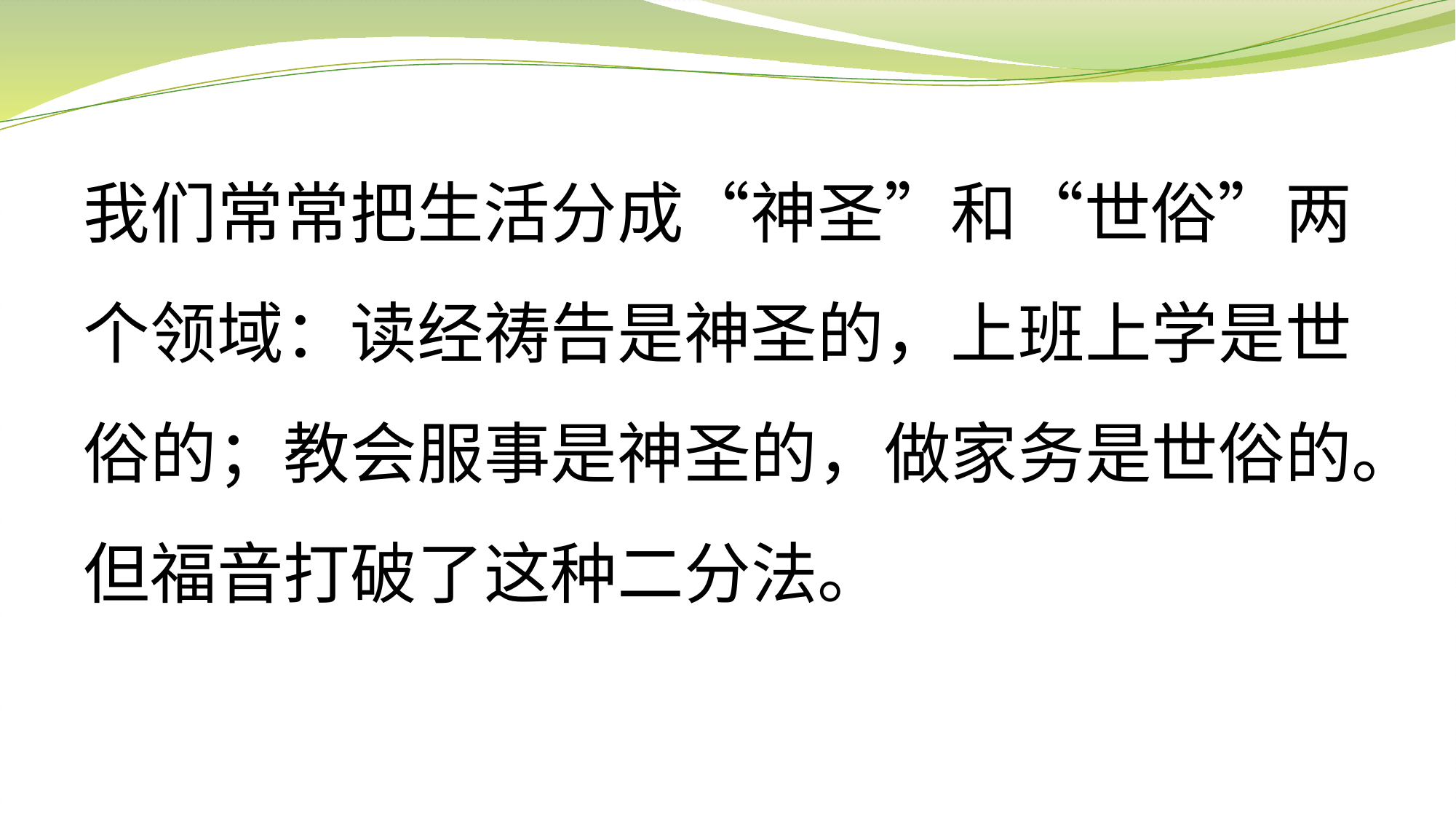

我们常常把生活分成“神圣”和“世俗”两个领域：读经祷告是神圣的，上班上学是世俗的；教会服事是神圣的，做家务是世俗的。但福音打破了这种二分法。